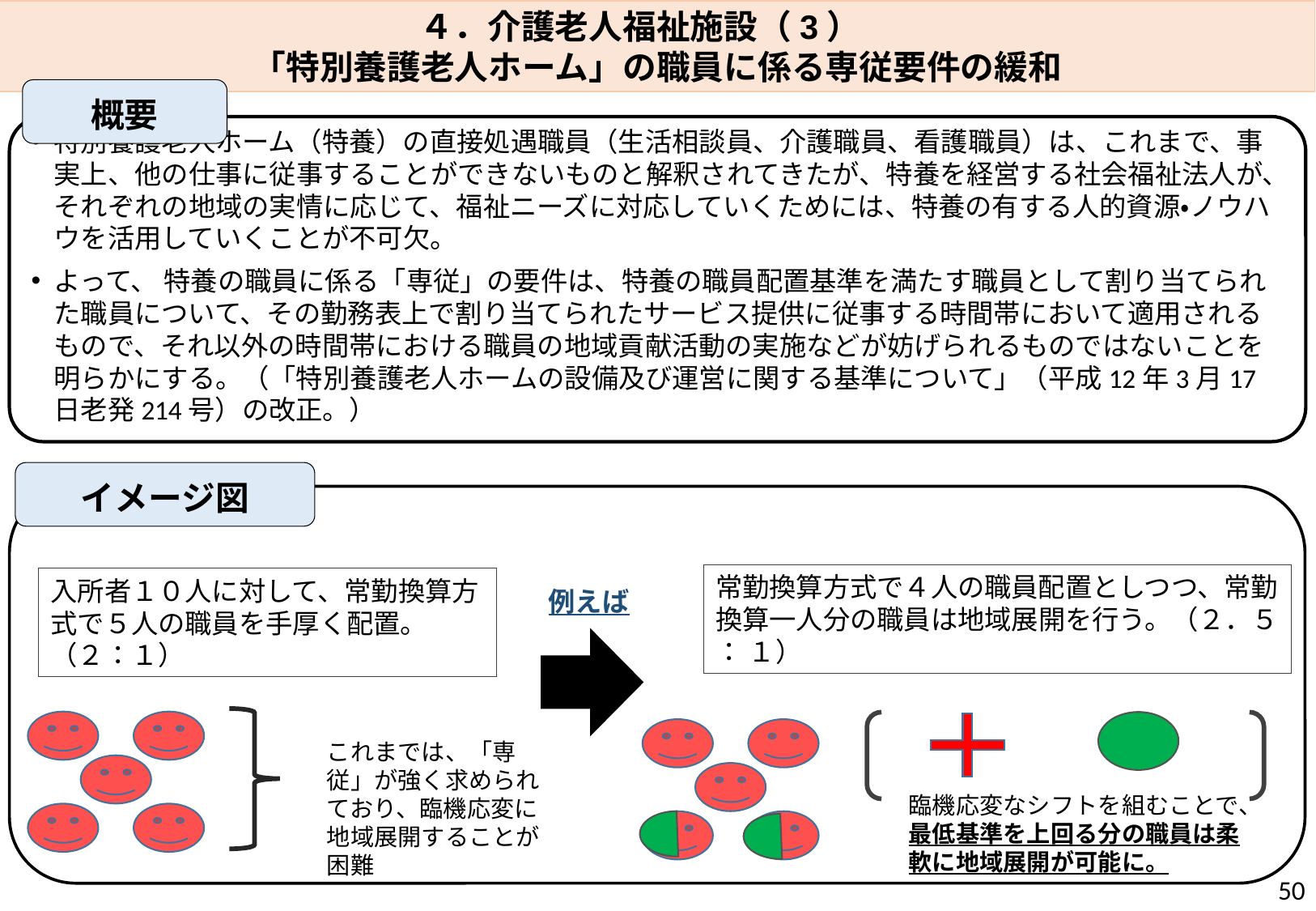

４．介護老人福祉施設（3）
「特別養護老人ホーム」の職員に係る専従要件の緩和
概要
特別養護老人ホーム（特養）の直接処遇職員（生活相談員、介護職員、看護職員）は、これまで、事実上、他の仕事に従事することができないものと解釈されてきたが、特養を経営する社会福祉法人が、それぞれの地域の実情に応じて、福祉ニーズに対応していくためには、特養の有する人的資源・ノウハウを活用していくことが不可欠。
よって、 特養の職員に係る「専従」の要件は、特養の職員配置基準を満たす職員として割り当てられた職員について、その勤務表上で割り当てられたサービス提供に従事する時間帯において適用されるもので、それ以外の時間帯における職員の地域貢献活動の実施などが妨げられるものではないことを明らかにする。（「特別養護老人ホームの設備及び運営に関する基準について」（平成12年3月17日老発214号）の改正。）
イメージ図

例えば
常勤換算方式で４人の職員配置としつつ、常勤換算一人分の職員は地域展開を行う。（２．５ ： １）
入所者１０人に対して、常勤換算方式で５人の職員を手厚く配置。（２：１）

これまでは、「専従」が強く求められており、臨機応変に地域展開することが困難

臨機応変なシフトを組むことで、最低基準を上回る分の職員は柔軟に地域展開が可能に。

50